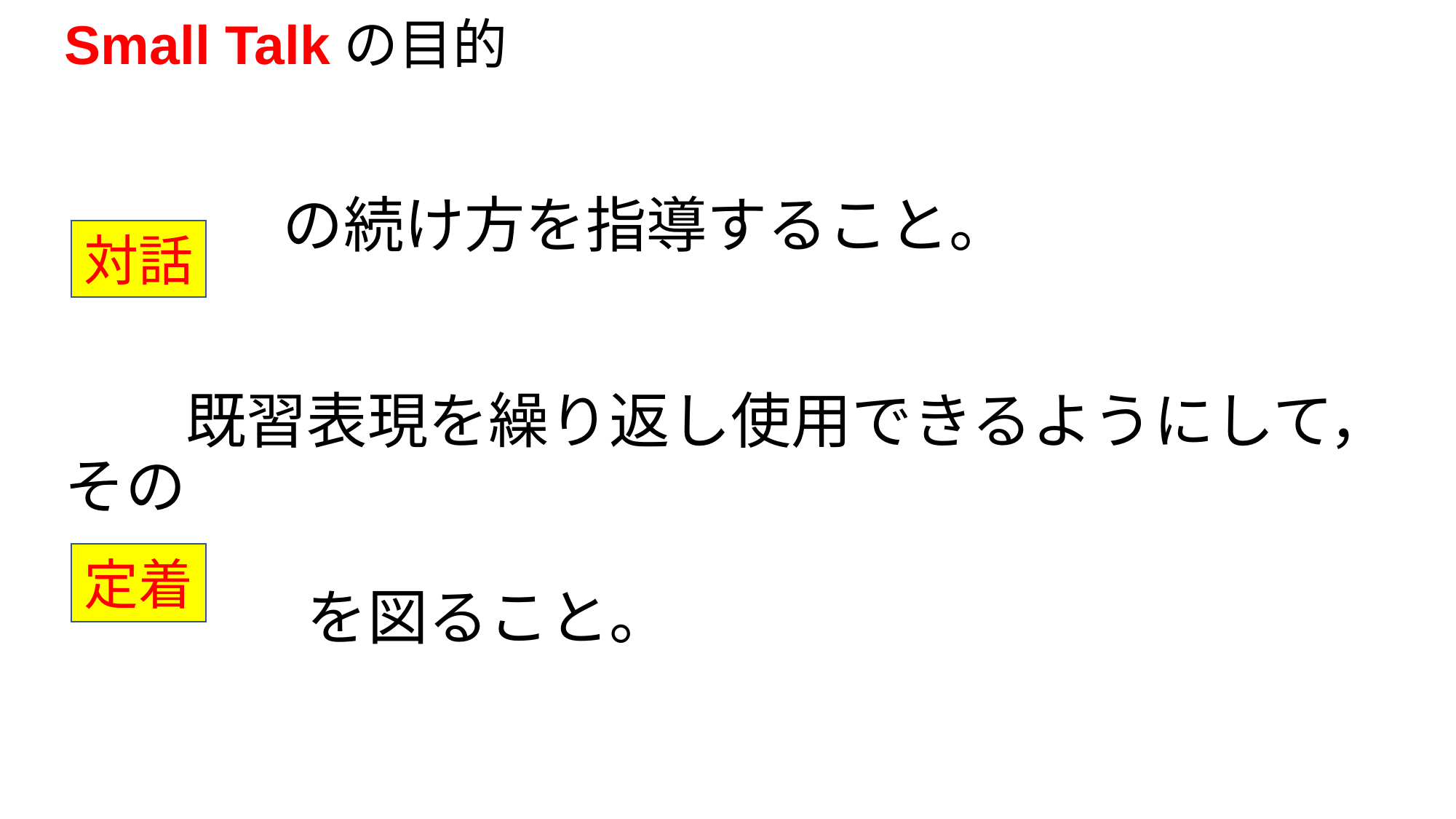

# Small Talkの目的 　　　　の続け方を指導すること。 　　既習表現を繰り返し使用できるようにして，その 　　　　を図ること。

対話

定着